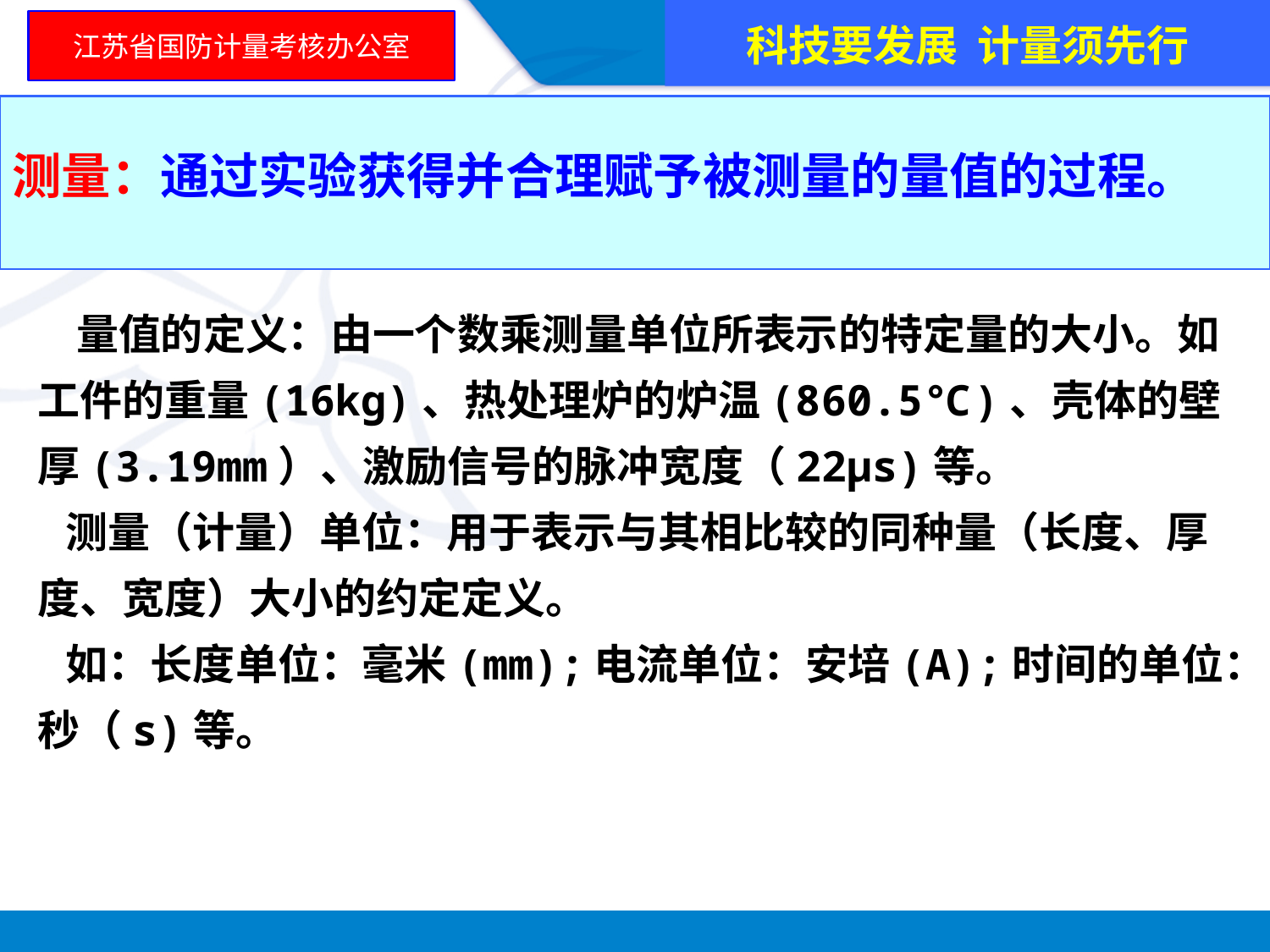

科技要发展  计量须先行
江苏省国防计量考核办公室
测量：通过实验获得并合理赋予被测量的量值的过程。

   量值的定义：由一个数乘测量单位所表示的特定量的大小。如工件的重量(16kg)、热处理炉的炉温(860.5℃)、壳体的壁厚(3.19mm）、激励信号的脉冲宽度（22μs)等。
   测量（计量）单位：用于表示与其相比较的同种量（长度、厚度、宽度）大小的约定定义。
   如：长度单位：毫米(mm);电流单位：安培(A);时间的单位：秒（s)等。